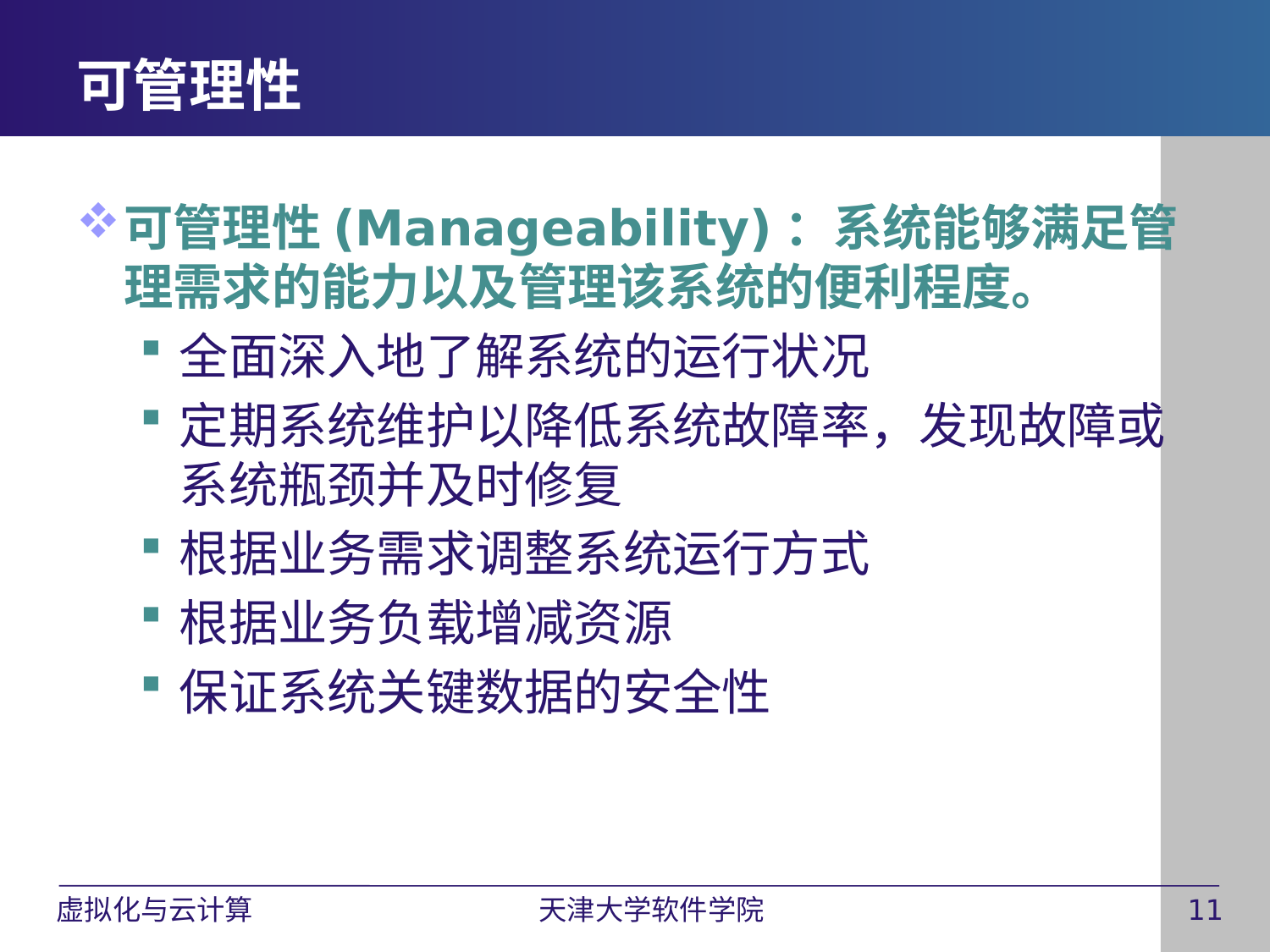

# 可管理性
可管理性(Manageability)：系统能够满足管理需求的能力以及管理该系统的便利程度。
全面深入地了解系统的运行状况
定期系统维护以降低系统故障率，发现故障或系统瓶颈并及时修复
根据业务需求调整系统运行方式
根据业务负载增减资源
保证系统关键数据的安全性